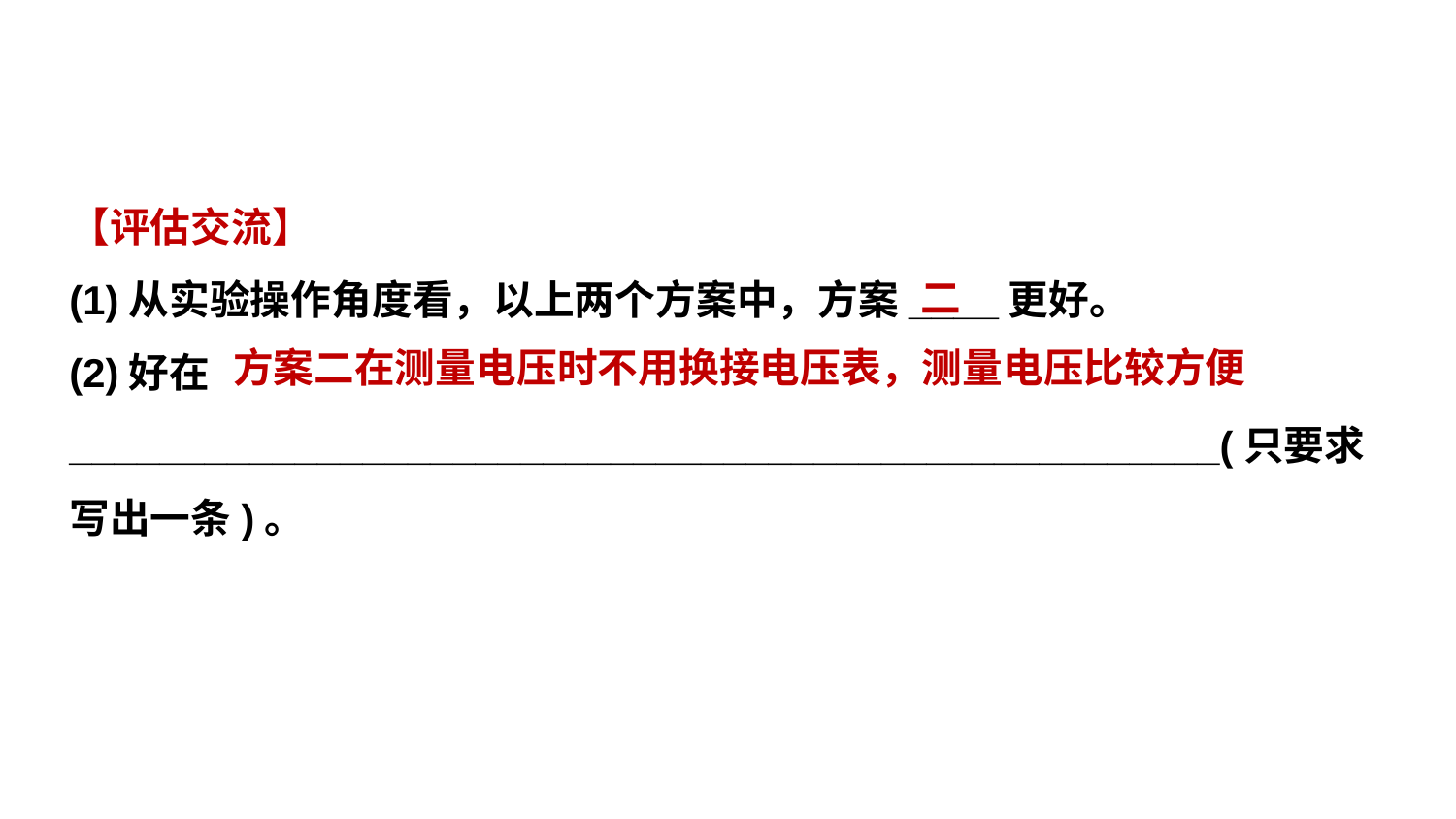

【评估交流】
(1)从实验操作角度看，以上两个方案中，方案____更好。
(2)好在___________________________________________________(只要求写出一条)。
二
方案二在测量电压时不用换接电压表，测量电压比较方便